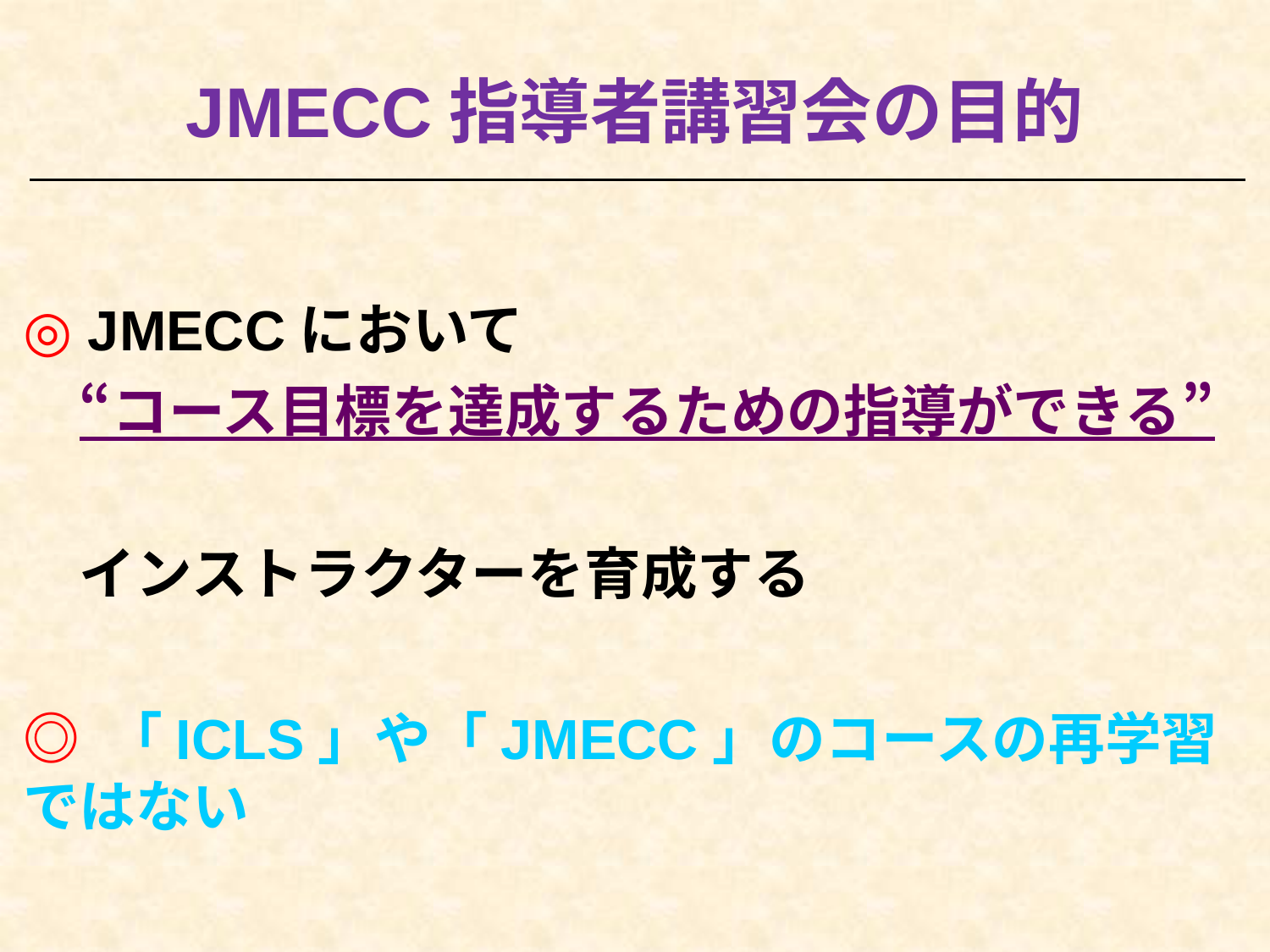

# JMECC指導者講習会の目的
◎ JMECCにおいて
　“コース目標を達成するための指導ができる”
　インストラクターを育成する
◎ 「ICLS」や「JMECC」のコースの再学習ではない